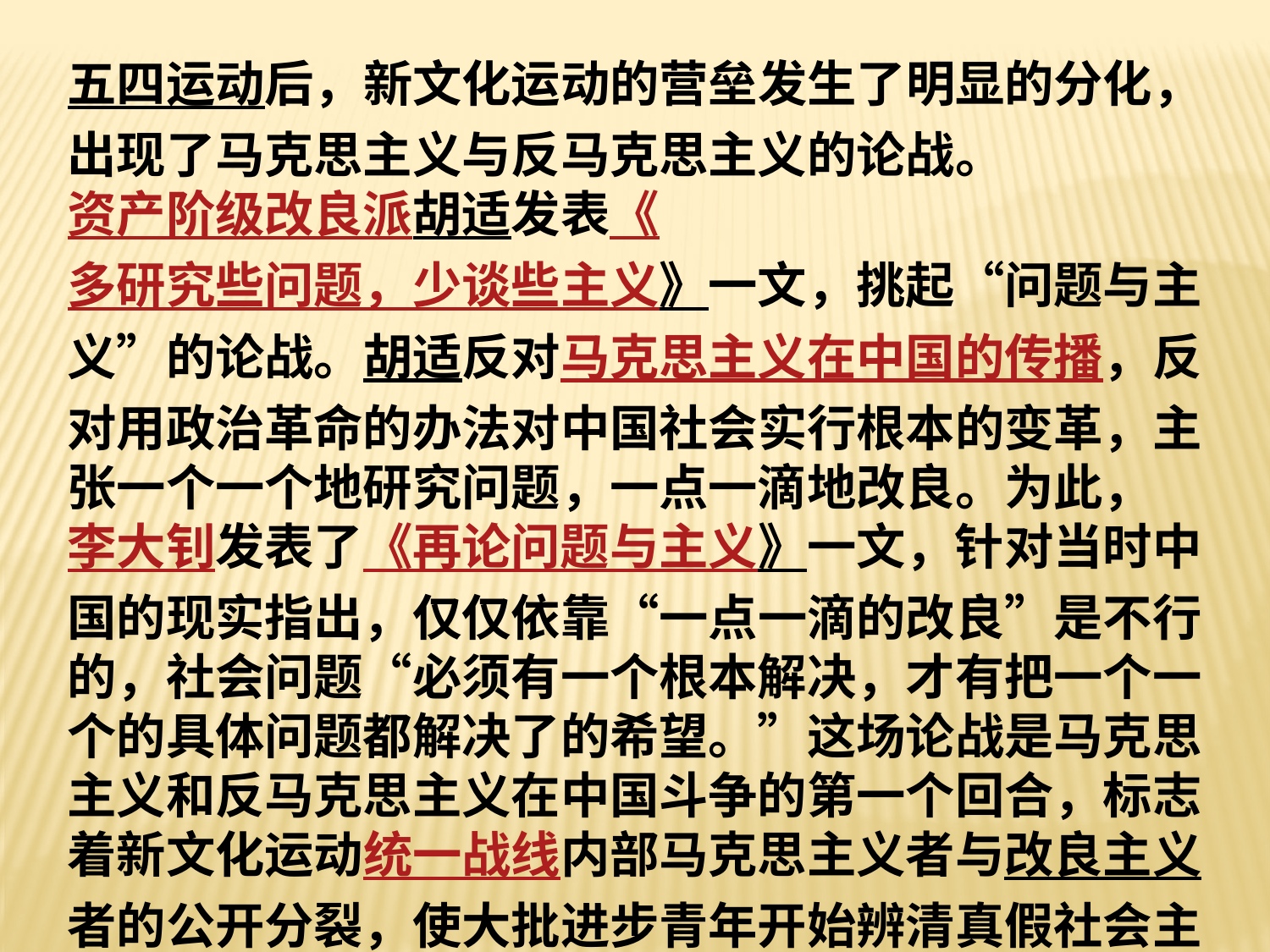

五四运动后，新文化运动的营垒发生了明显的分化，出现了马克思主义与反马克思主义的论战。资产阶级改良派胡适发表《多研究些问题，少谈些主义》一文，挑起“问题与主义”的论战。胡适反对马克思主义在中国的传播，反对用政治革命的办法对中国社会实行根本的变革，主张一个一个地研究问题，一点一滴地改良。为此，李大钊发表了《再论问题与主义》一文，针对当时中国的现实指出，仅仅依靠“一点一滴的改良”是不行的，社会问题“必须有一个根本解决，才有把一个一个的具体问题都解决了的希望。”这场论战是马克思主义和反马克思主义在中国斗争的第一个回合，标志着新文化运动统一战线内部马克思主义者与改良主义者的公开分裂，使大批进步青年开始辨清真假社会主义学说，走上社会主义道路